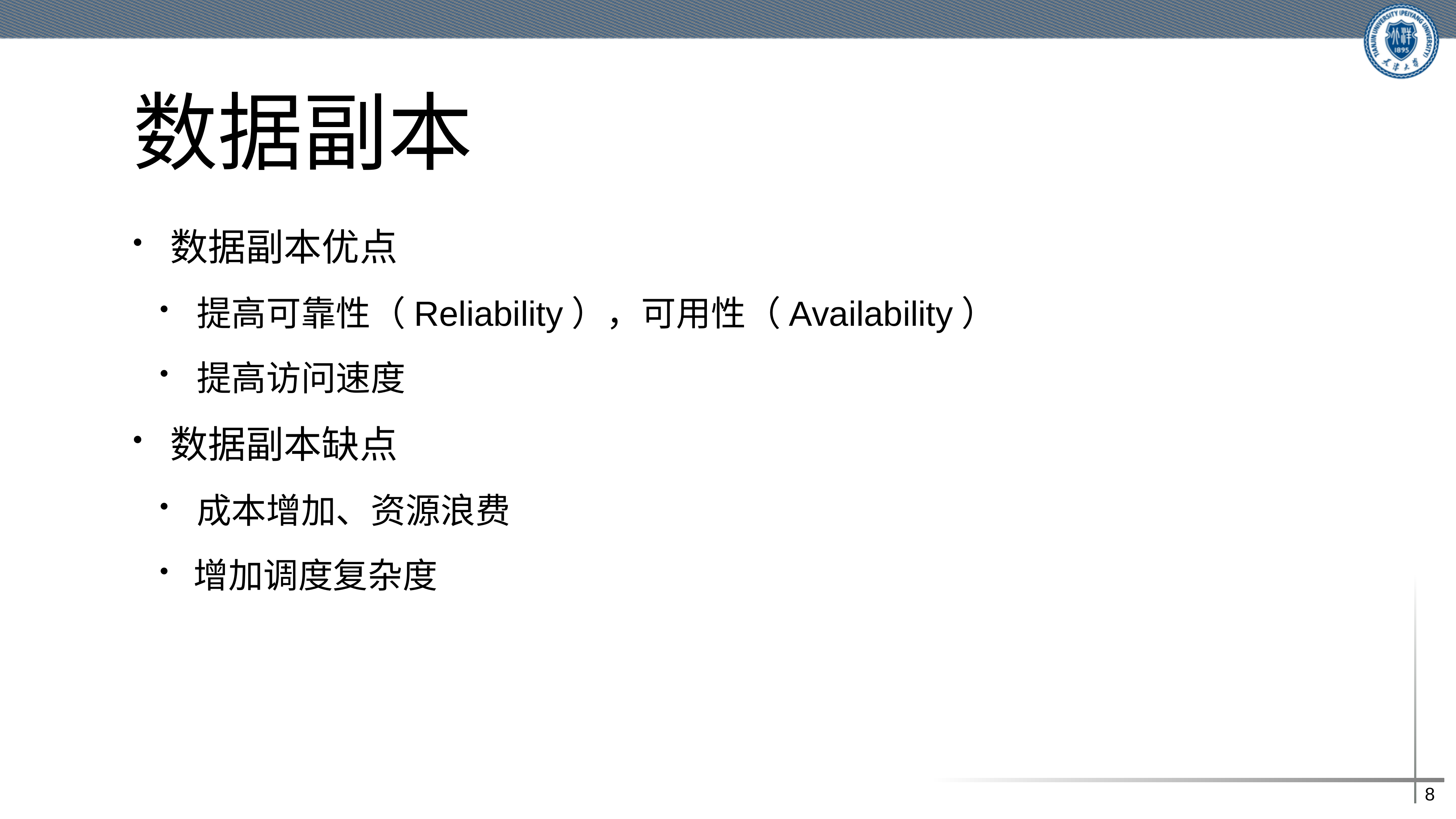

# 数据副本
数据副本优点
提高可靠性（Reliability），可用性（Availability）
提高访问速度
数据副本缺点
成本增加、资源浪费
增加调度复杂度
8